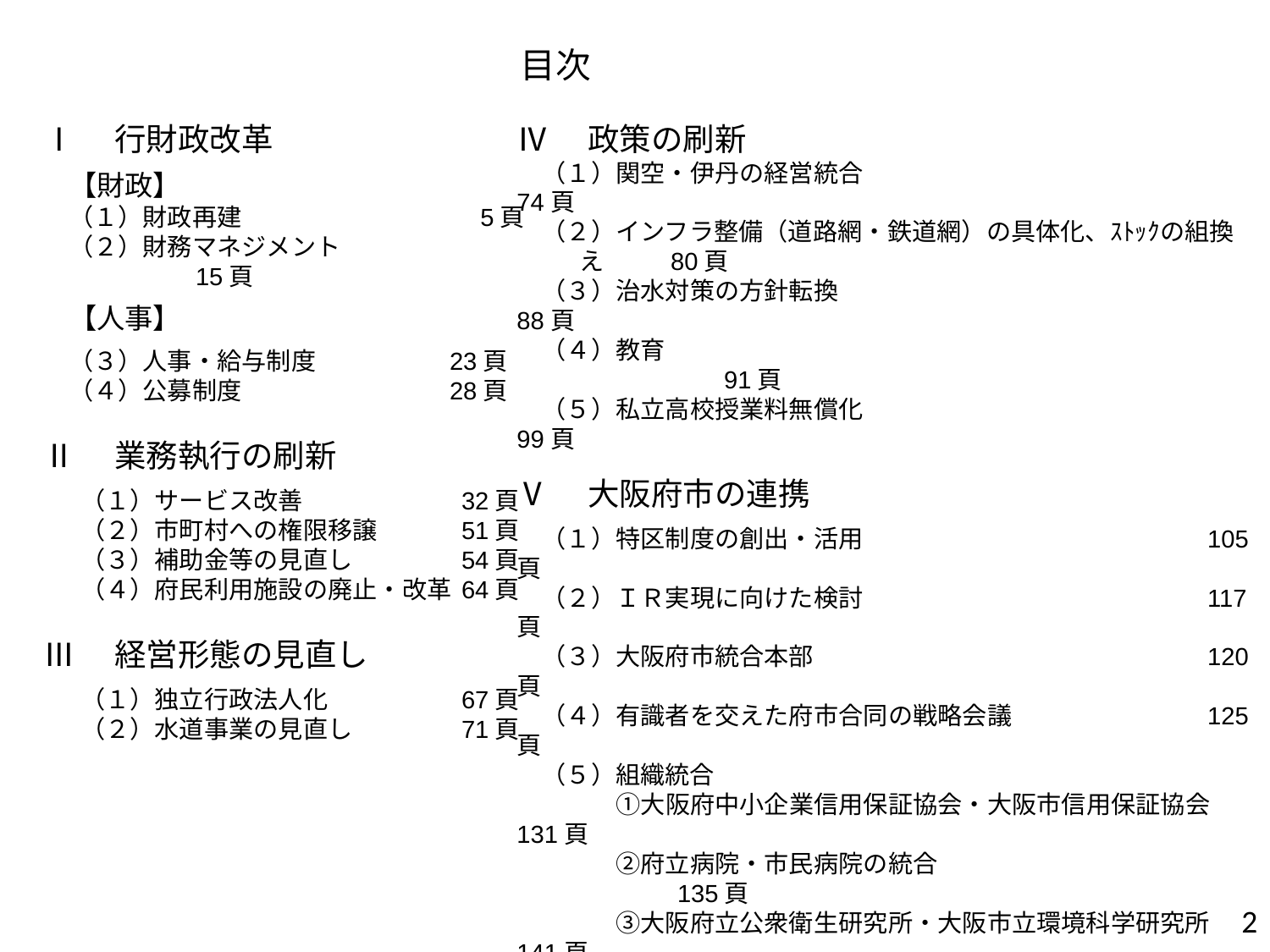

目次
Ⅳ　政策の刷新
　（１）関空・伊丹の経営統合			　　　74頁
　（２）インフラ整備（道路網・鉄道網）の具体化、ｽﾄｯｸの組換え　　  80頁
　（３）治水対策の方針転換			　　　88頁
　（４）教育					　　　91頁
　（５）私立高校授業料無償化			　　　99頁
Ⅴ　大阪府市の連携
　（１）特区制度の創出・活用			　　105頁
　（２）ＩＲ実現に向けた検討			　　117頁
　（３）大阪府市統合本部			　　120頁
　（４）有識者を交えた府市合同の戦略会議		　　125頁
　（５）組織統合
　　　　①大阪府中小企業信用保証協会・大阪市信用保証協会　 131頁
　　　　②府立病院・市民病院の統合			     135頁
　　　　③大阪府立公衆衛生研究所・大阪市立環境科学研究所   141頁
　　　　④府立大学・市立大学			     146頁
　　　　⑤その他の組織統合			     152頁
　（６）事業連携
　　　　①大阪府立中之島図書館・大阪市中央公会堂の連携
					     157頁
　　　　②その他の事業連携と事業移管		     162頁
参考資料
　  －府庁における改革の一覧、個票		　　169頁
Ⅰ　行財政改革
【財政】
（１）財政再建		　5頁
（２）財務マネジメント		15頁
【人事】
（３）人事・給与制度		23頁
（４）公募制度		28頁
Ⅱ　業務執行の刷新
（１）サービス改善		32頁
（２）市町村への権限移譲	51頁
（３）補助金等の見直し	54頁
（４）府民利用施設の廃止・改革	64頁
Ⅲ　経営形態の見直し
（１）独立行政法人化		67頁
（２）水道事業の見直し	71頁
2